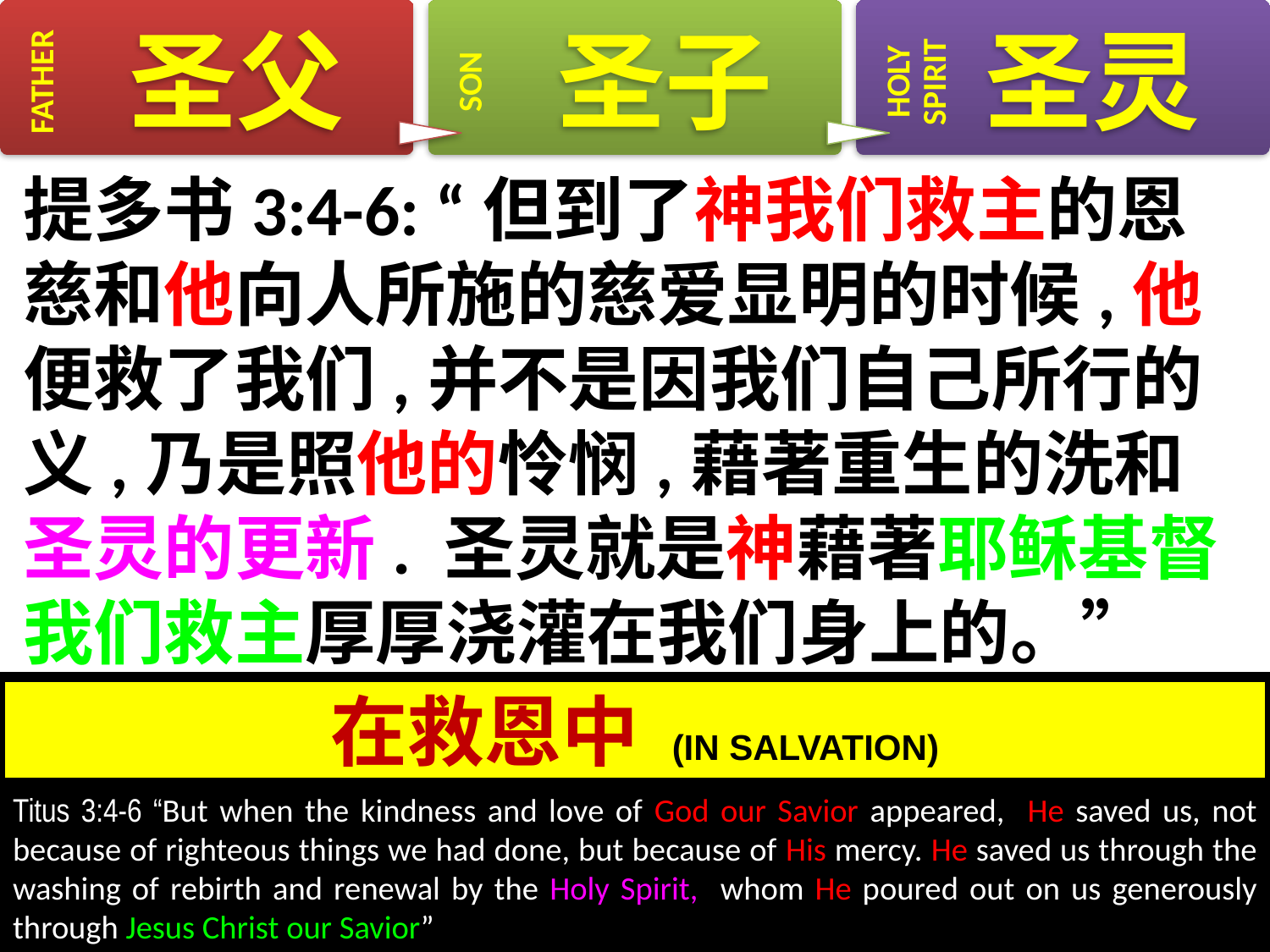

FATHER
圣父
SON
圣子
HOLY SPIRIT
圣灵
# 提多书3:4-6: “但到了神我们救主的恩慈和他向人所施的慈爱显明的时候,他便救了我们,并不是因我们自己所行的义,乃是照他的怜悯,藉著重生的洗和圣灵的更新. 圣灵就是神藉著耶稣基督我们救主厚厚浇灌在我们身上的。”
在救恩中 (IN SALVATION)
Titus 3:4-6 “But when the kindness and love of God our Savior appeared,  He saved us, not because of righteous things we had done, but because of His mercy. He saved us through the washing of rebirth and renewal by the Holy Spirit,  whom He poured out on us generously through Jesus Christ our Savior”